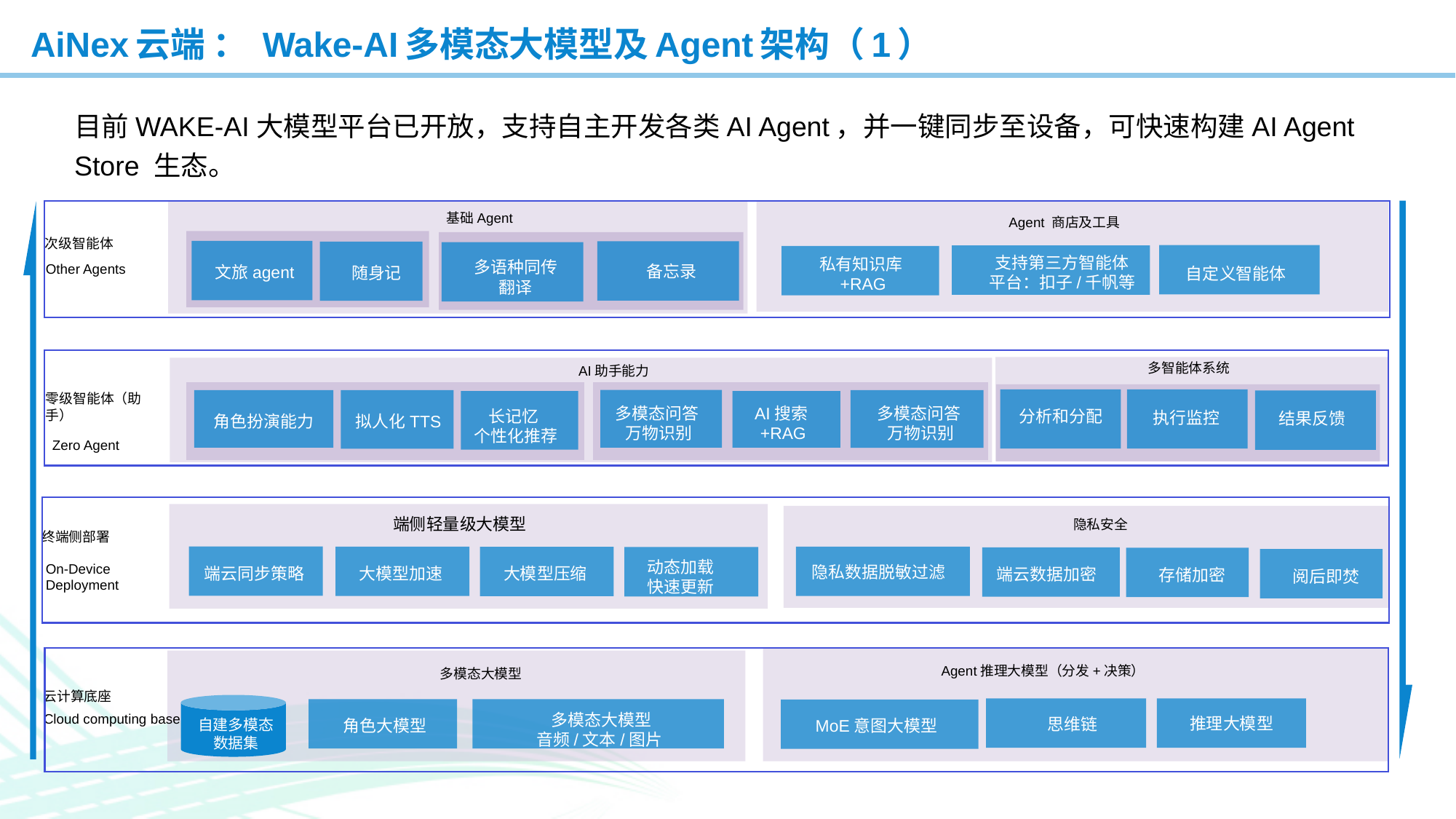

# AiNex云端 ： Wake-AI多模态大模型及Agent架构（1）
目前WAKE-AI大模型平台已开放，支持自主开发各类AI Agent，并一键同步至设备，可快速构建AI Agent Store 生态。

基础Agent

多语种同传
翻译
文旅agent
随身记

Agent 商店及工具
次级智能体

支持第三方智能体平台：扣子/千帆等
私有知识库+RAG
Other Agents
备忘录
自定义智能体

多智能体系统

AI助手能力

AI搜索+RAG
多模态问答
万物识别
多模态问答
万物识别
长记忆
个性化推荐
角色扮演能力

拟人化TTS
零级智能体（助手）

分析和分配
执行监控
结果反馈
Zero Agent

端侧轻量级大模型
隐私安全
终端侧部署

动态加载
快速更新
On-Device Deployment
隐私数据脱敏过滤
端云同步策略
大模型加速
大模型压缩
端云数据加密
存储加密
阅后即焚

Agent推理大模型（分发+决策）
多模态大模型
云计算底座

推理大模型

多模态大模型
音频/文本/图片
Cloud computing base
思维链
角色大模型
MoE意图大模型
自建多模态
数据集